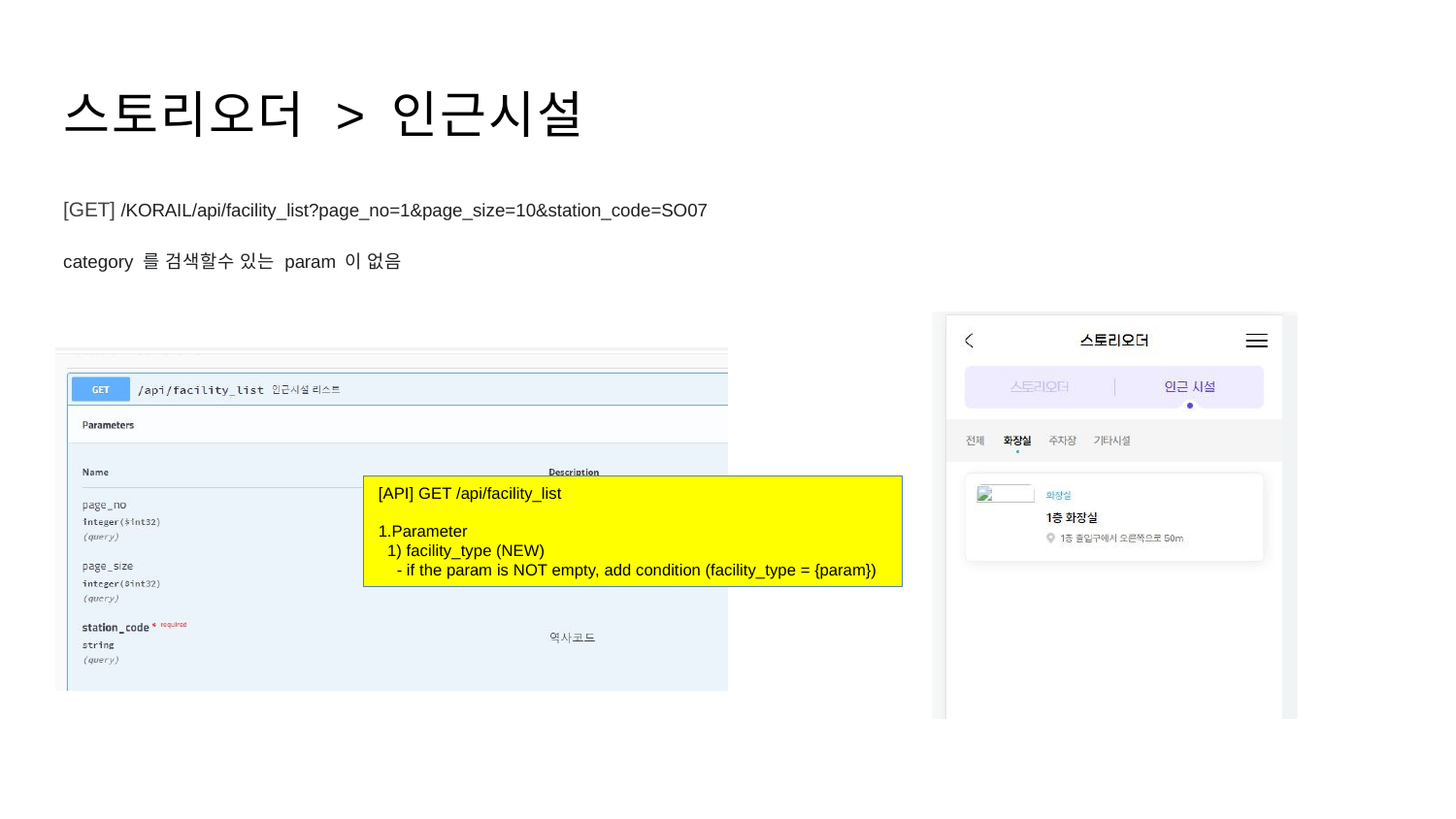

# 스토리오더 > 인근시설
[GET] /KORAIL/api/facility_list?page_no=1&page_size=10&station_code=SO07

category 를 검색할수 있는 param 이 없음

[API] GET /api/facility_list

1.Parameter
  1) facility_type (NEW)
    - if the param is NOT empty, add condition (facility_type = {param})